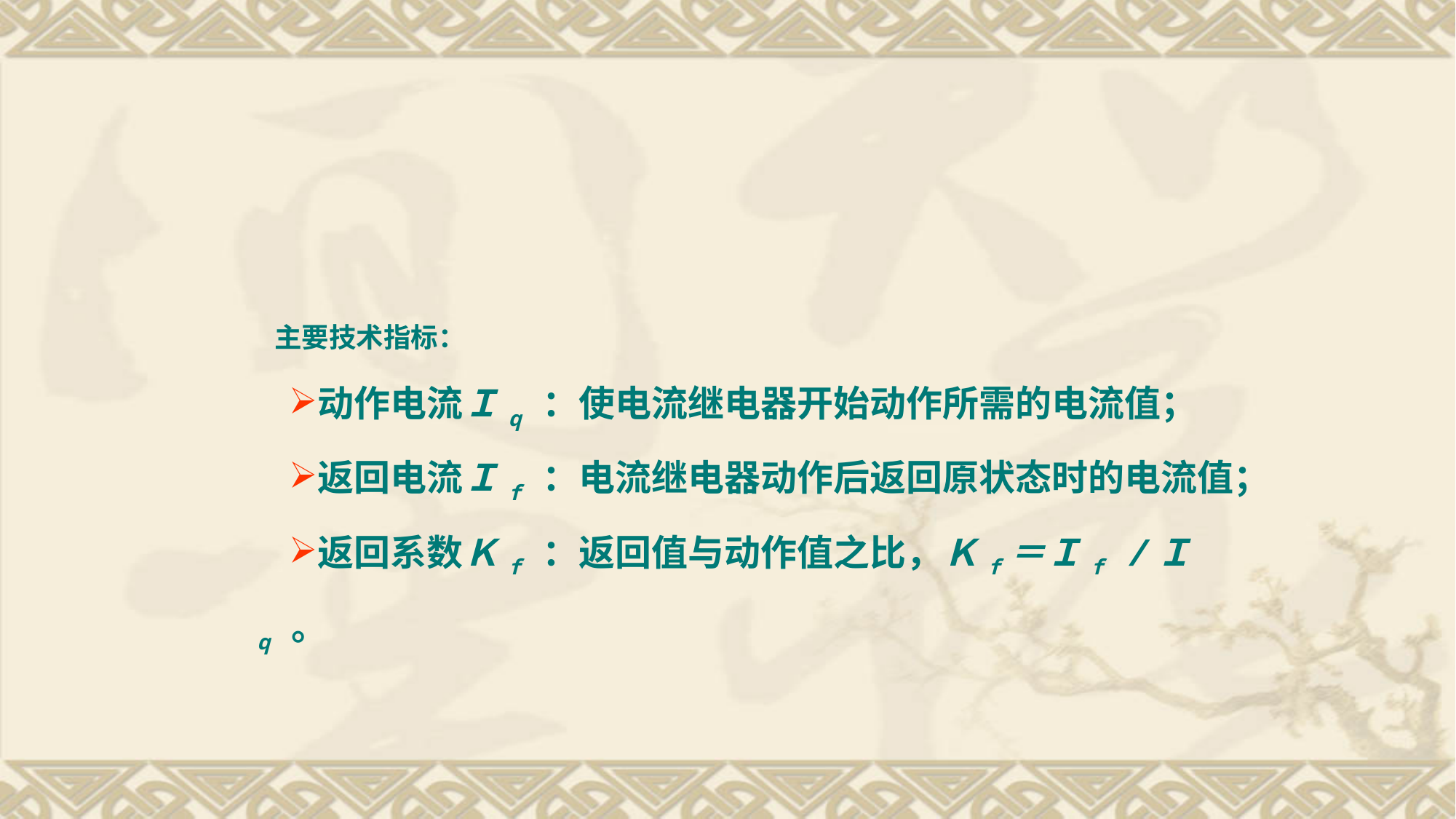

主要技术指标：
动作电流Ｉq ：使电流继电器开始动作所需的电流值；
返回电流Ｉf ：电流继电器动作后返回原状态时的电流值；
返回系数Ｋf ：返回值与动作值之比，Ｋf＝Ｉf /Ｉq 。
30